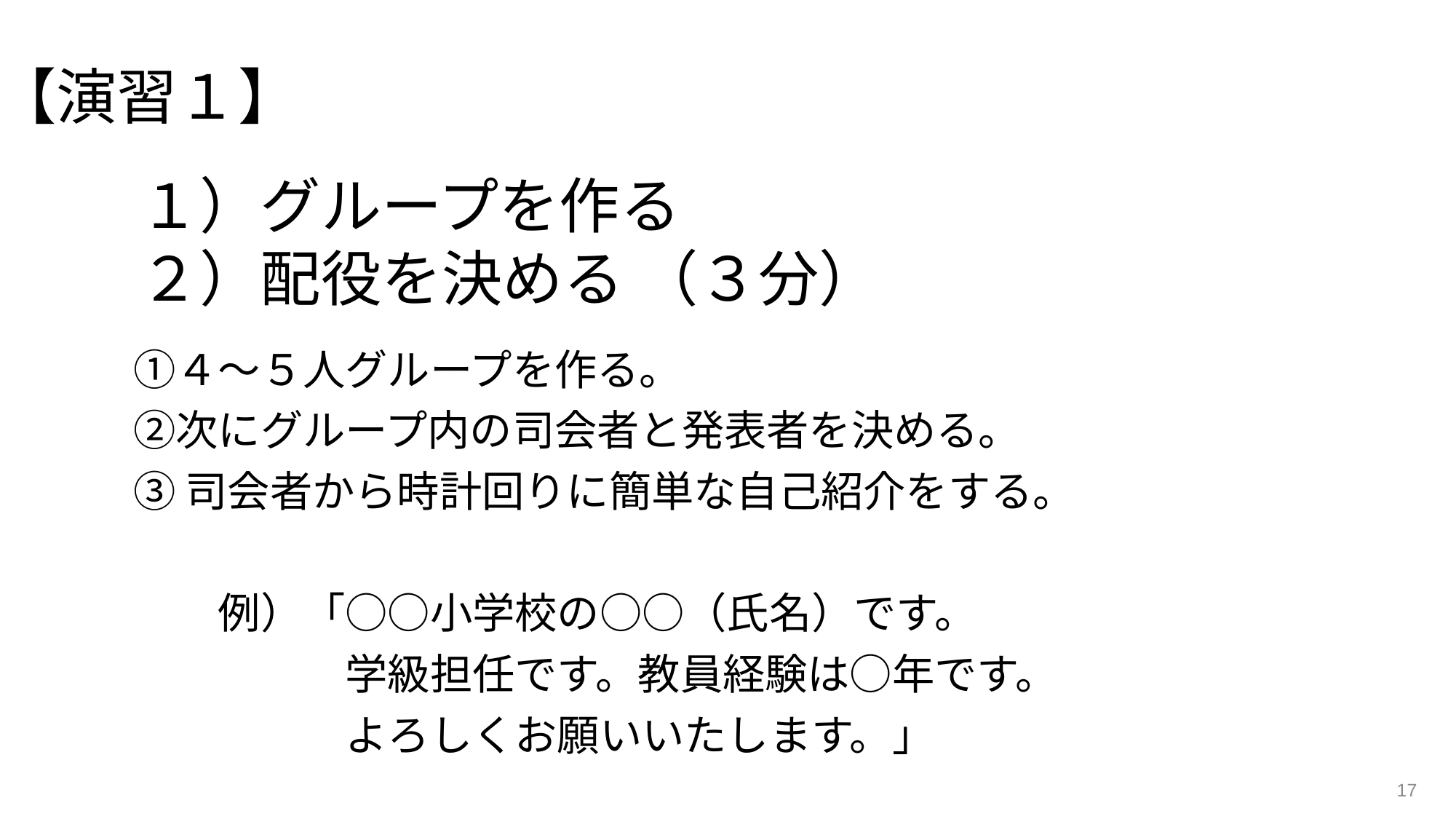

【演習１】
１）グループを作る
２）配役を決める （３分）

　①４～５人グループを作る。
　②次にグループ内の司会者と発表者を決める。
　③ 司会者から時計回りに簡単な自己紹介をする。

　　　例）「○○小学校の○○（氏名）です。
　　　　　　学級担任です。教員経験は○年です。
　　　　　　よろしくお願いいたします。」

17